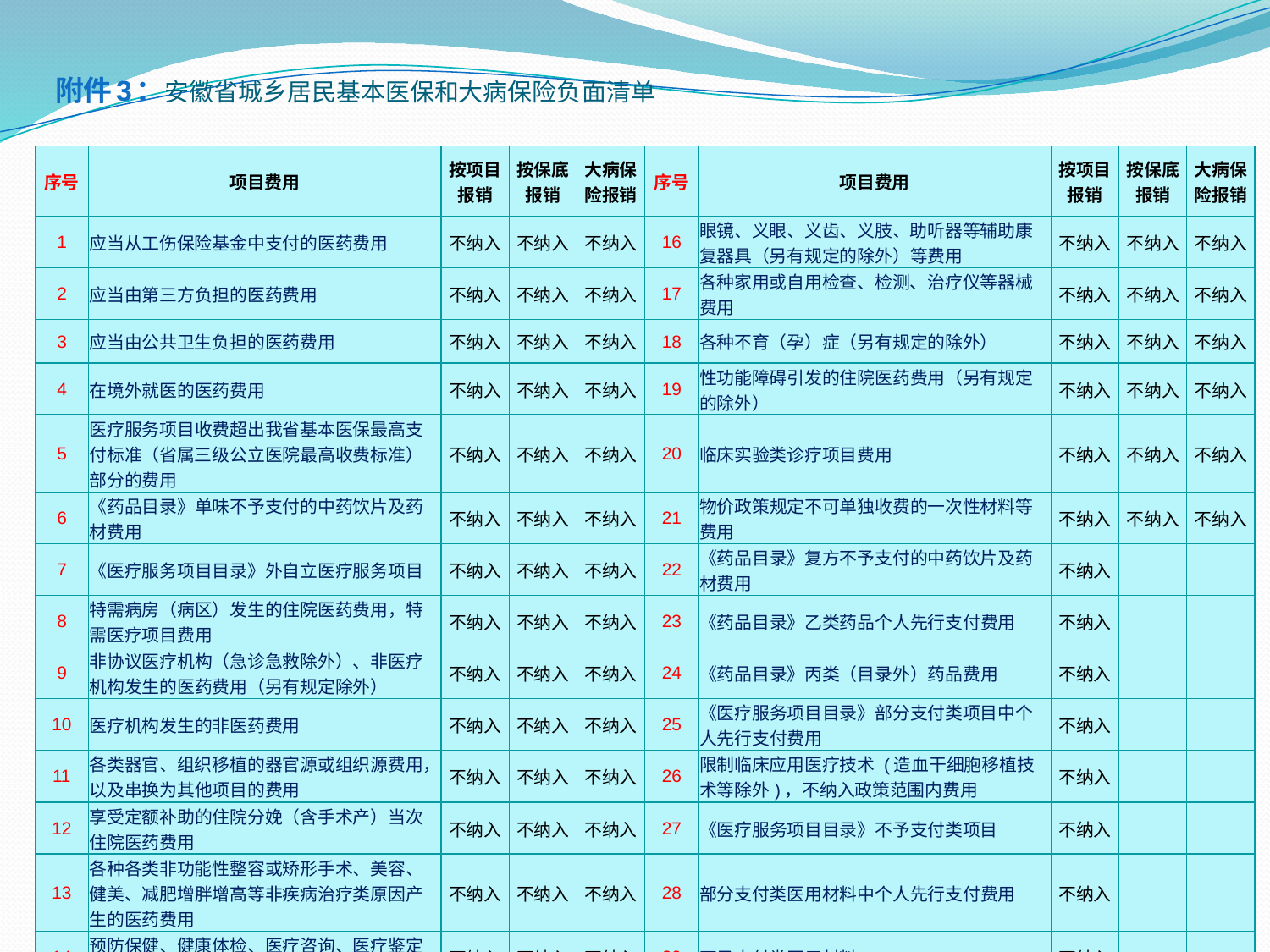

# 附件3：安徽省城乡居民基本医保和大病保险负面清单
| 序号 | 项目费用 | 按项目报销 | 按保底报销 | 大病保险报销 | 序号 | 项目费用 | 按项目报销 | 按保底报销 | 大病保险报销 |
| --- | --- | --- | --- | --- | --- | --- | --- | --- | --- |
| 1 | 应当从工伤保险基金中支付的医药费用 | 不纳入 | 不纳入 | 不纳入 | 16 | 眼镜、义眼、义齿、义肢、助听器等辅助康复器具（另有规定的除外）等费用 | 不纳入 | 不纳入 | 不纳入 |
| 2 | 应当由第三方负担的医药费用 | 不纳入 | 不纳入 | 不纳入 | 17 | 各种家用或自用检查、检测、治疗仪等器械费用 | 不纳入 | 不纳入 | 不纳入 |
| 3 | 应当由公共卫生负担的医药费用 | 不纳入 | 不纳入 | 不纳入 | 18 | 各种不育（孕）症（另有规定的除外） | 不纳入 | 不纳入 | 不纳入 |
| 4 | 在境外就医的医药费用 | 不纳入 | 不纳入 | 不纳入 | 19 | 性功能障碍引发的住院医药费用（另有规定的除外） | 不纳入 | 不纳入 | 不纳入 |
| 5 | 医疗服务项目收费超出我省基本医保最高支付标准（省属三级公立医院最高收费标准）部分的费用 | 不纳入 | 不纳入 | 不纳入 | 20 | 临床实验类诊疗项目费用 | 不纳入 | 不纳入 | 不纳入 |
| 6 | 《药品目录》单味不予支付的中药饮片及药材费用 | 不纳入 | 不纳入 | 不纳入 | 21 | 物价政策规定不可单独收费的一次性材料等费用 | 不纳入 | 不纳入 | 不纳入 |
| 7 | 《医疗服务项目目录》外自立医疗服务项目 | 不纳入 | 不纳入 | 不纳入 | 22 | 《药品目录》复方不予支付的中药饮片及药材费用 | 不纳入 |  |  |
| 8 | 特需病房（病区）发生的住院医药费用，特需医疗项目费用 | 不纳入 | 不纳入 | 不纳入 | 23 | 《药品目录》乙类药品个人先行支付费用 | 不纳入 |  |  |
| 9 | 非协议医疗机构（急诊急救除外）、非医疗机构发生的医药费用（另有规定除外） | 不纳入 | 不纳入 | 不纳入 | 24 | 《药品目录》丙类（目录外）药品费用 | 不纳入 |  |  |
| 10 | 医疗机构发生的非医药费用 | 不纳入 | 不纳入 | 不纳入 | 25 | 《医疗服务项目目录》部分支付类项目中个人先行支付费用 | 不纳入 |  |  |
| 11 | 各类器官、组织移植的器官源或组织源费用，以及串换为其他项目的费用 | 不纳入 | 不纳入 | 不纳入 | 26 | 限制临床应用医疗技术 (造血干细胞移植技术等除外)，不纳入政策范围内费用 | 不纳入 |  |  |
| 12 | 享受定额补助的住院分娩（含手术产）当次住院医药费用 | 不纳入 | 不纳入 | 不纳入 | 27 | 《医疗服务项目目录》不予支付类项目 | 不纳入 |  |  |
| 13 | 各种各类非功能性整容或矫形手术、美容、健美、减肥增胖增高等非疾病治疗类原因产生的医药费用 | 不纳入 | 不纳入 | 不纳入 | 28 | 部分支付类医用材料中个人先行支付费用 | 不纳入 |  |  |
| 14 | 预防保健、健康体检、医疗咨询、医疗鉴定等发生的费用 | 不纳入 | 不纳入 | 不纳入 | 29 | 不予支付类医用材料 | 不纳入 |  |  |
| 15 | 气功疗法、音乐疗法、保健性营养疗法等辅助性治疗项目费用 | 不纳入 | 不纳入 | 不纳入 | 30 | 国家、省医保行政部门规定的其他不予支付的项目或费用 | 不纳入 | 不纳入 | 不纳入 |